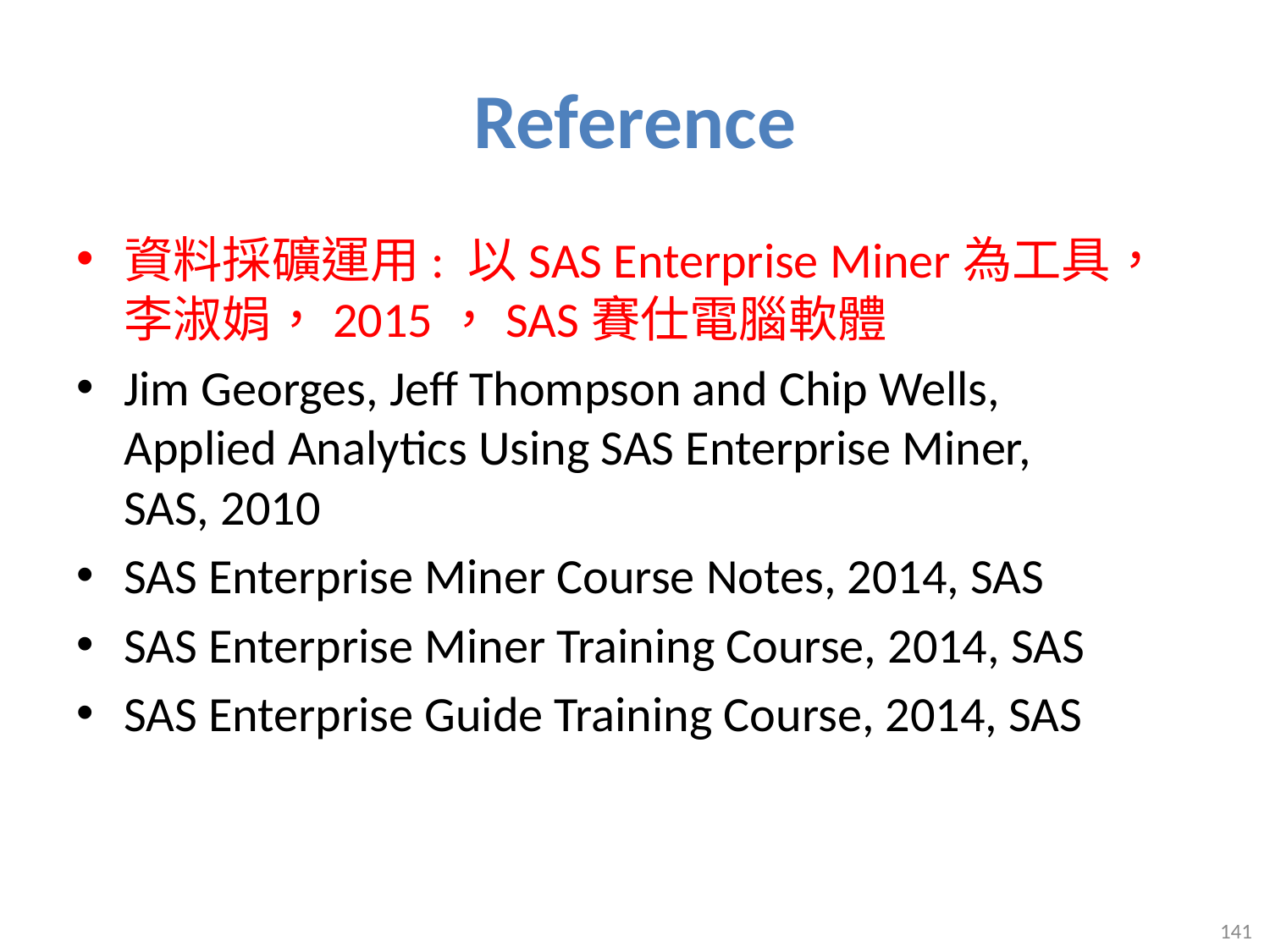

# Reference
資料採礦運用: 以SAS Enterprise Miner為工具，
李淑娟，2015，SAS賽仕電腦軟體
Jim Georges, Jeff Thompson and Chip Wells,
Applied Analytics Using SAS Enterprise Miner,
SAS, 2010
SAS Enterprise Miner Course Notes, 2014, SAS
SAS Enterprise Miner Training Course, 2014, SAS
SAS Enterprise Guide Training Course, 2014, SAS

141